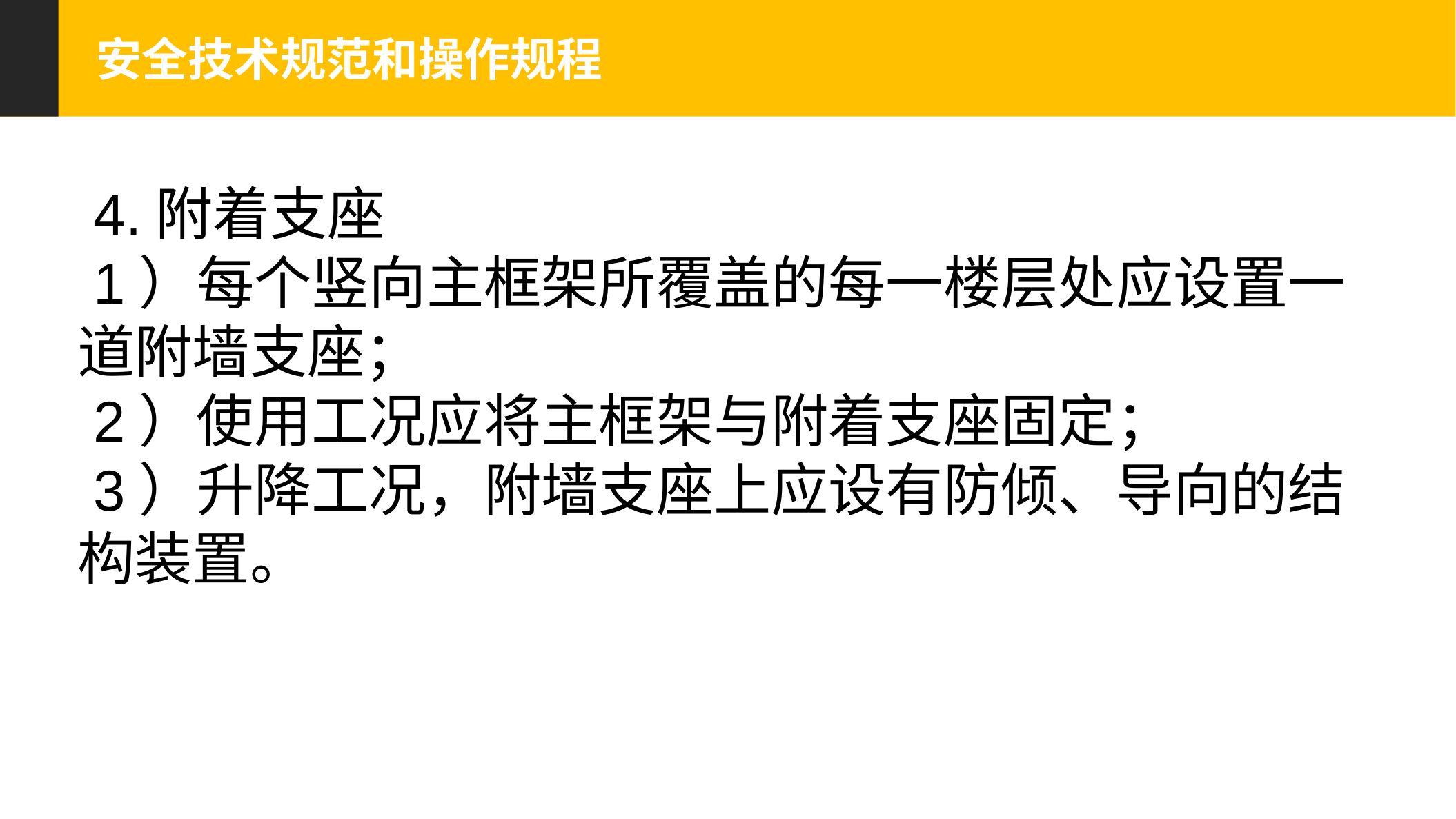

安全技术规范和操作规程
 4.附着支座
 1）每个竖向主框架所覆盖的每一楼层处应设置一道附墙支座；
 2）使用工况应将主框架与附着支座固定；
 3）升降工况，附墙支座上应设有防倾、导向的结构装置。